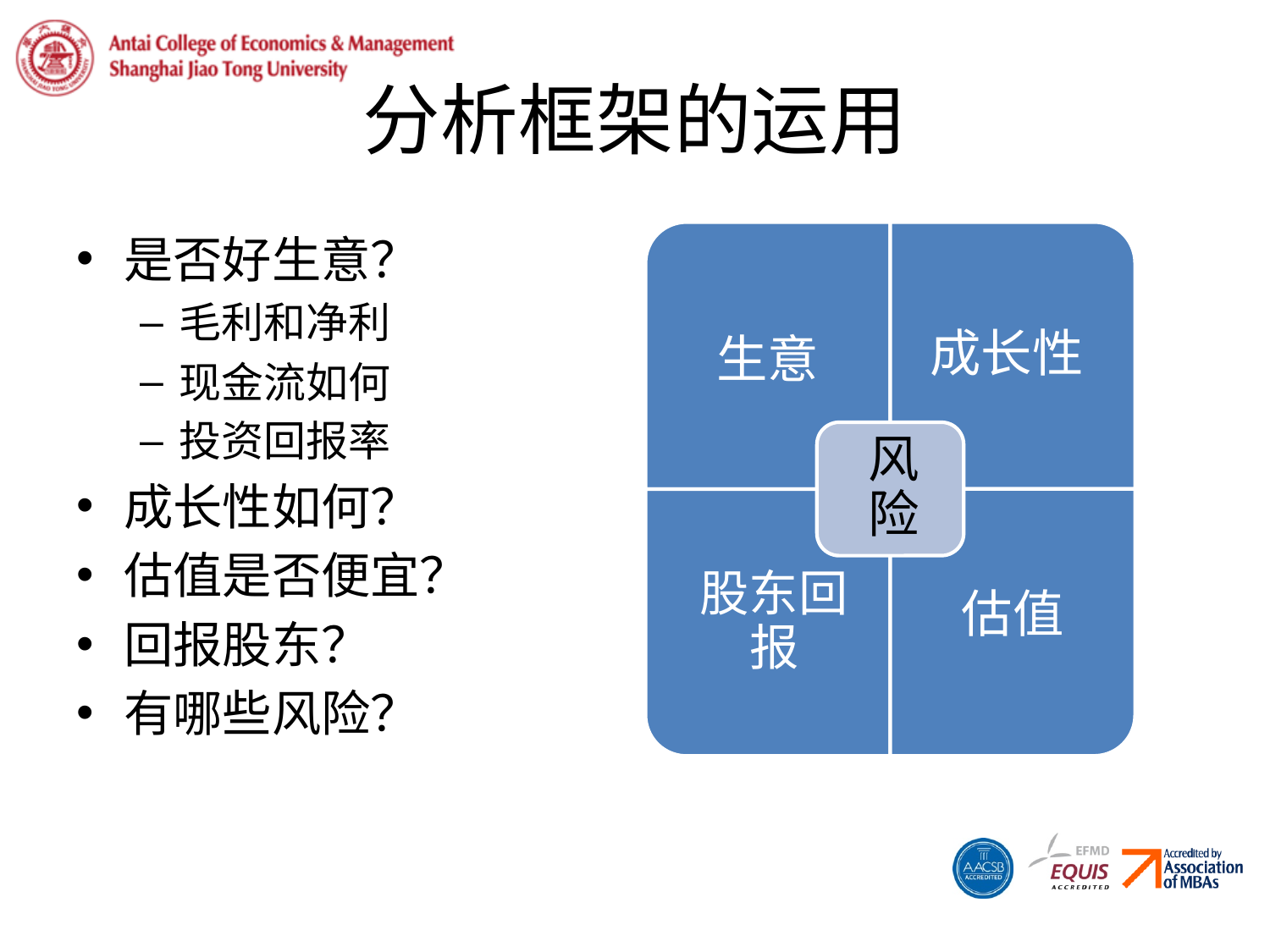

# 分析框架的运用
是否好生意？
毛利和净利
现金流如何
投资回报率
成长性如何？
估值是否便宜？
回报股东？
有哪些风险？

生意
成长性
股东回报
估值
风险